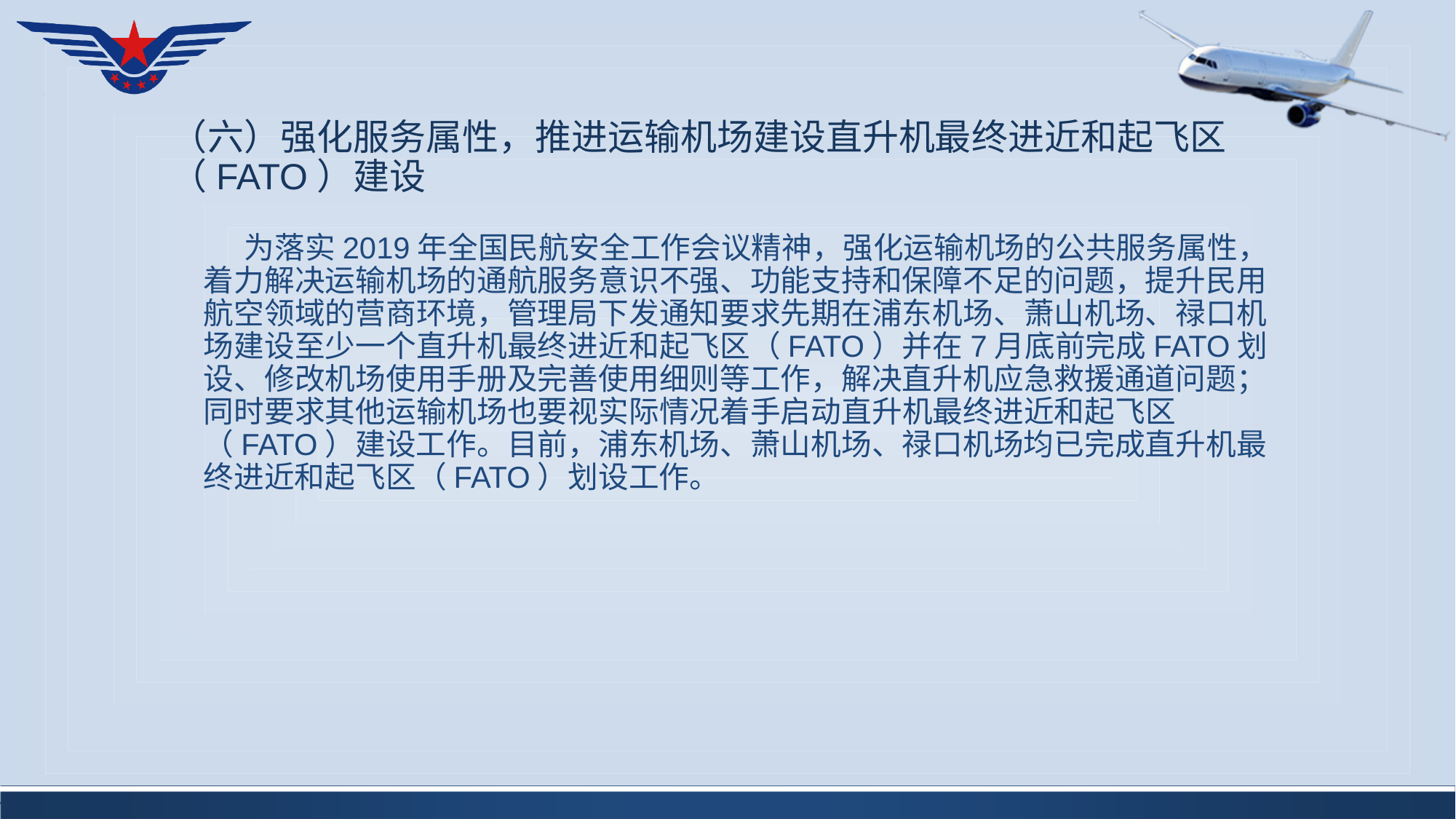

（六）强化服务属性，推进运输机场建设直升机最终进近和起飞区（FATO）建设
         为落实2019年全国民航安全工作会议精神，强化运输机场的公共服务属性，着力解决运输机场的通航服务意识不强、功能支持和保障不足的问题，提升民用航空领域的营商环境，管理局下发通知要求先期在浦东机场、萧山机场、禄口机场建设至少一个直升机最终进近和起飞区（FATO）并在7月底前完成FATO划设、修改机场使用手册及完善使用细则等工作，解决直升机应急救援通道问题；同时要求其他运输机场也要视实际情况着手启动直升机最终进近和起飞区（FATO）建设工作。目前，浦东机场、萧山机场、禄口机场均已完成直升机最终进近和起飞区（FATO）划设工作。